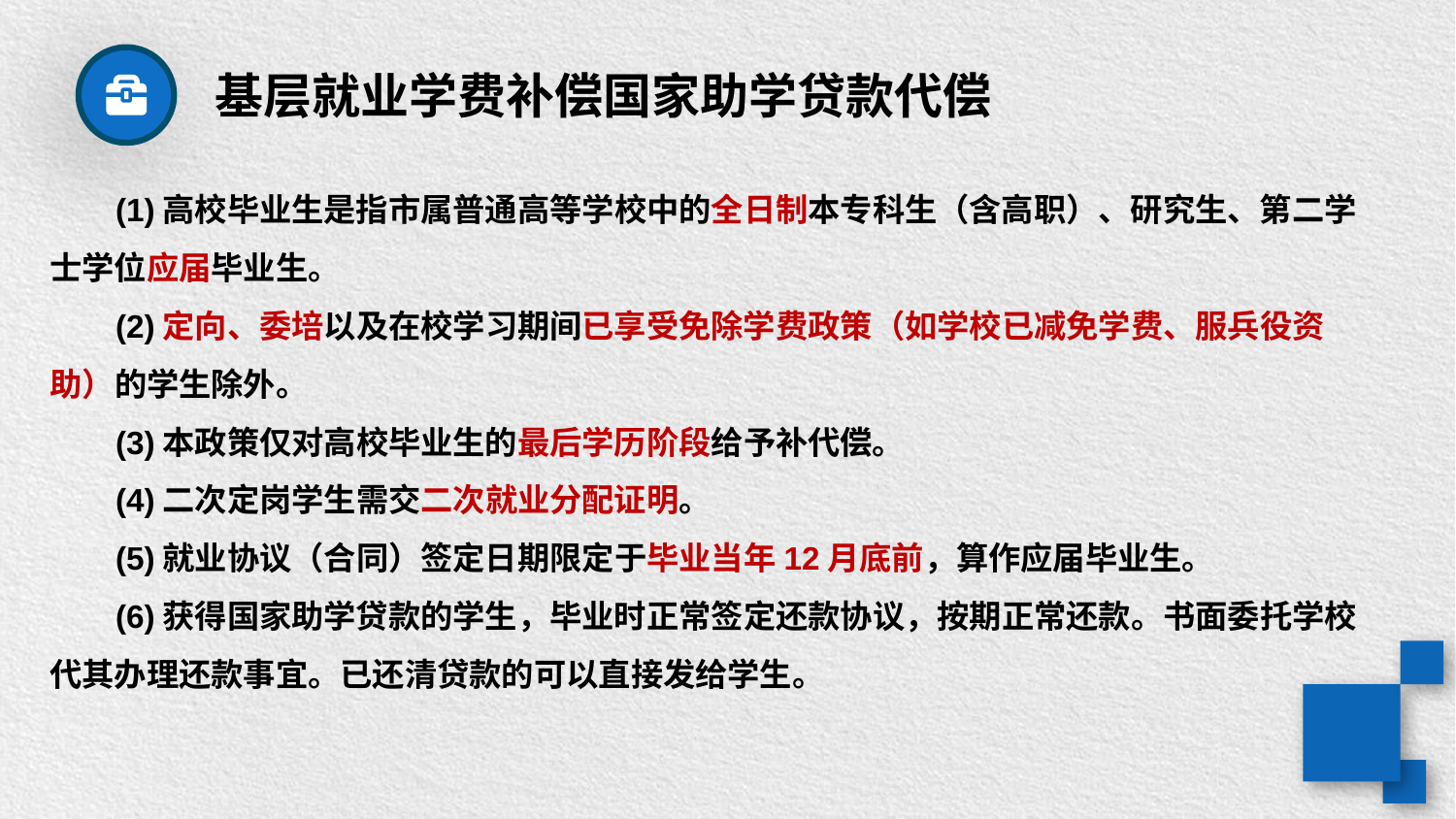

基层就业学费补偿国家助学贷款代偿

 (1)高校毕业生是指市属普通高等学校中的全日制本专科生（含高职）、研究生、第二学士学位应届毕业生。
 (2)定向、委培以及在校学习期间已享受免除学费政策（如学校已减免学费、服兵役资助）的学生除外。
 (3)本政策仅对高校毕业生的最后学历阶段给予补代偿。
 (4)二次定岗学生需交二次就业分配证明。
 (5)就业协议（合同）签定日期限定于毕业当年12月底前，算作应届毕业生。
 (6)获得国家助学贷款的学生，毕业时正常签定还款协议，按期正常还款。书面委托学校代其办理还款事宜。已还清贷款的可以直接发给学生。